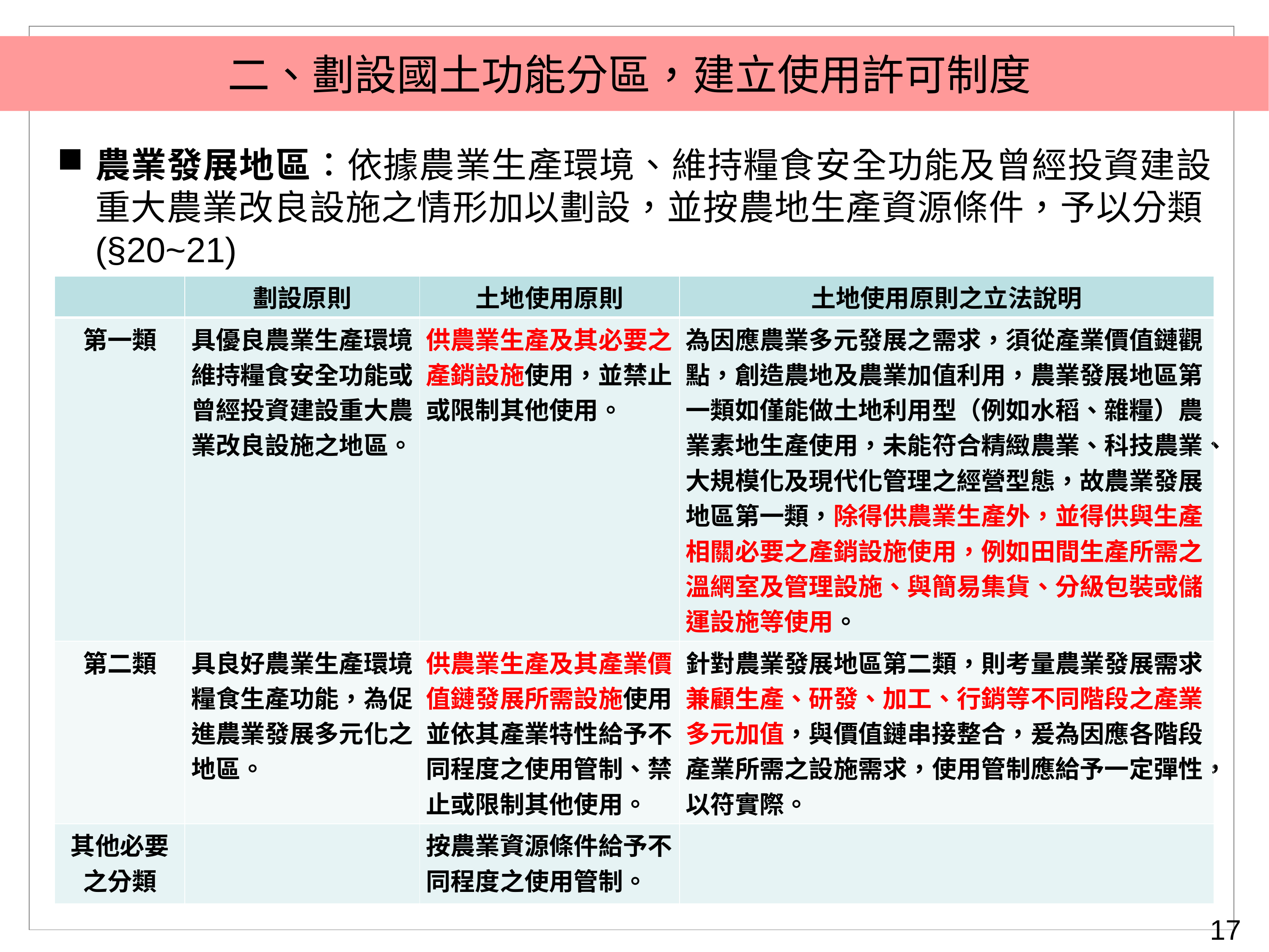

二、劃設國土功能分區，建立使用許可制度
農業發展地區：依據農業生產環境、維持糧食安全功能及曾經投資建設重大農業改良設施之情形加以劃設，並按農地生產資源條件，予以分類(§20~21)
|  | 劃設原則 | 土地使用原則 | 土地使用原則之立法說明 |
| --- | --- | --- | --- |
| 第一類 | 具優良農業生產環境、維持糧食安全功能或曾經投資建設重大農業改良設施之地區。 | 供農業生產及其必要之產銷設施使用，並禁止或限制其他使用。 | 為因應農業多元發展之需求，須從產業價值鏈觀點，創造農地及農業加值利用，農業發展地區第一類如僅能做土地利用型（例如水稻、雜糧）農業素地生產使用，未能符合精緻農業、科技農業、大規模化及現代化管理之經營型態，故農業發展地區第一類，除得供農業生產外，並得供與生產相關必要之產銷設施使用，例如田間生產所需之溫網室及管理設施、與簡易集貨、分級包裝或儲運設施等使用。 |
| 第二類 | 具良好農業生產環境、糧食生產功能，為促進農業發展多元化之地區。 | 供農業生產及其產業價值鏈發展所需設施使用，並依其產業特性給予不同程度之使用管制、禁止或限制其他使用。 | 針對農業發展地區第二類，則考量農業發展需求兼顧生產、研發、加工、行銷等不同階段之產業多元加值，與價值鏈串接整合，爰為因應各階段產業所需之設施需求，使用管制應給予一定彈性，以符實際。 |
| 其他必要之分類 |  | 按農業資源條件給予不同程度之使用管制。 |  |
17